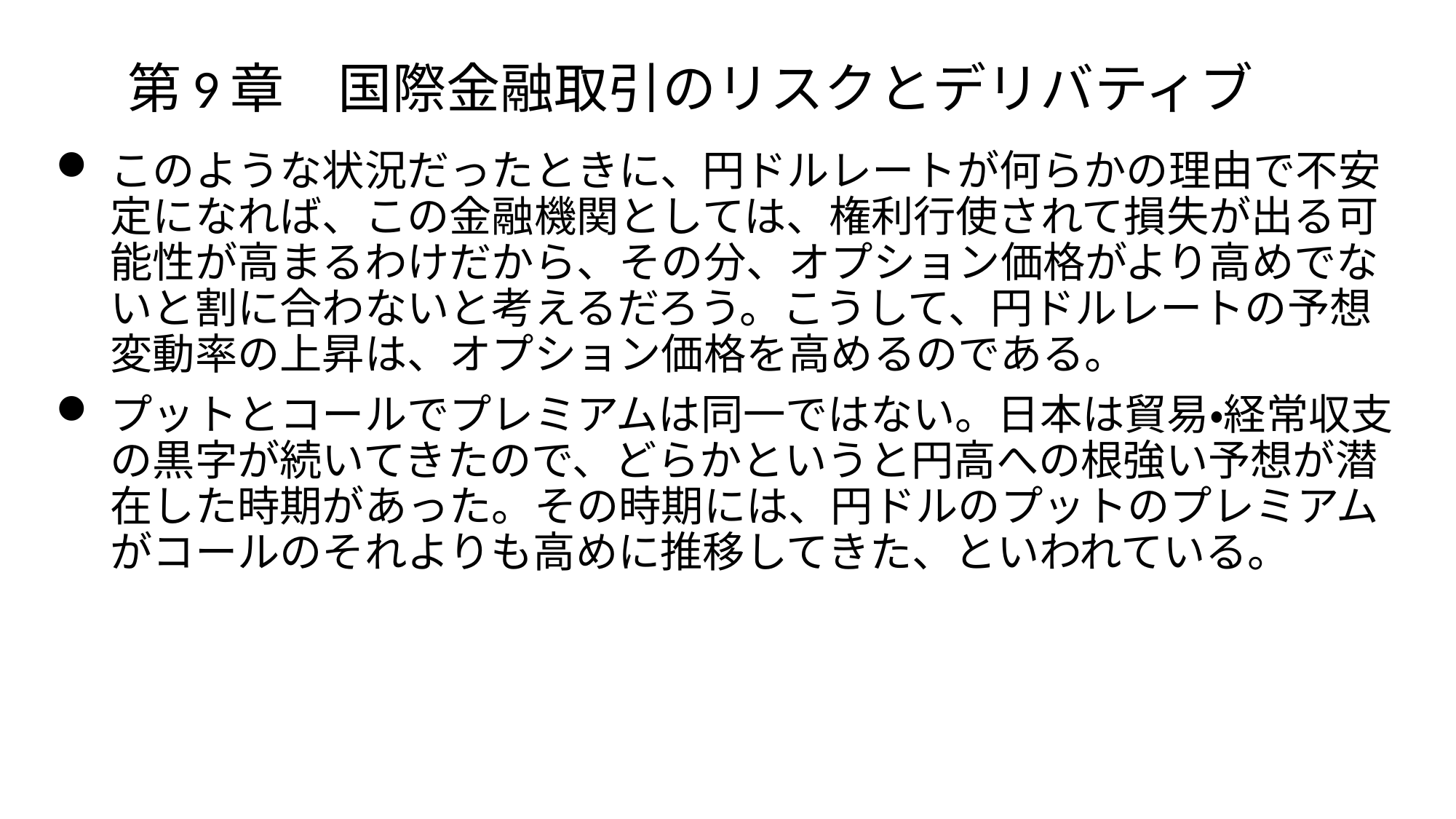

# 第9章　国際金融取引のリスクとデリバティブ
このような状況だったときに、円ドルレートが何らかの理由で不安定になれば、この金融機関としては、権利行使されて損失が出る可能性が高まるわけだから、その分、オプション価格がより高めでないと割に合わないと考えるだろう。こうして、円ドルレートの予想変動率の上昇は、オプション価格を高めるのである。
プットとコールでプレミアムは同一ではない。日本は貿易・経常収支の黒字が続いてきたので、どらかというと円高への根強い予想が潜在した時期があった。その時期には、円ドルのプットのプレミアムがコールのそれよりも高めに推移してきた、といわれている。